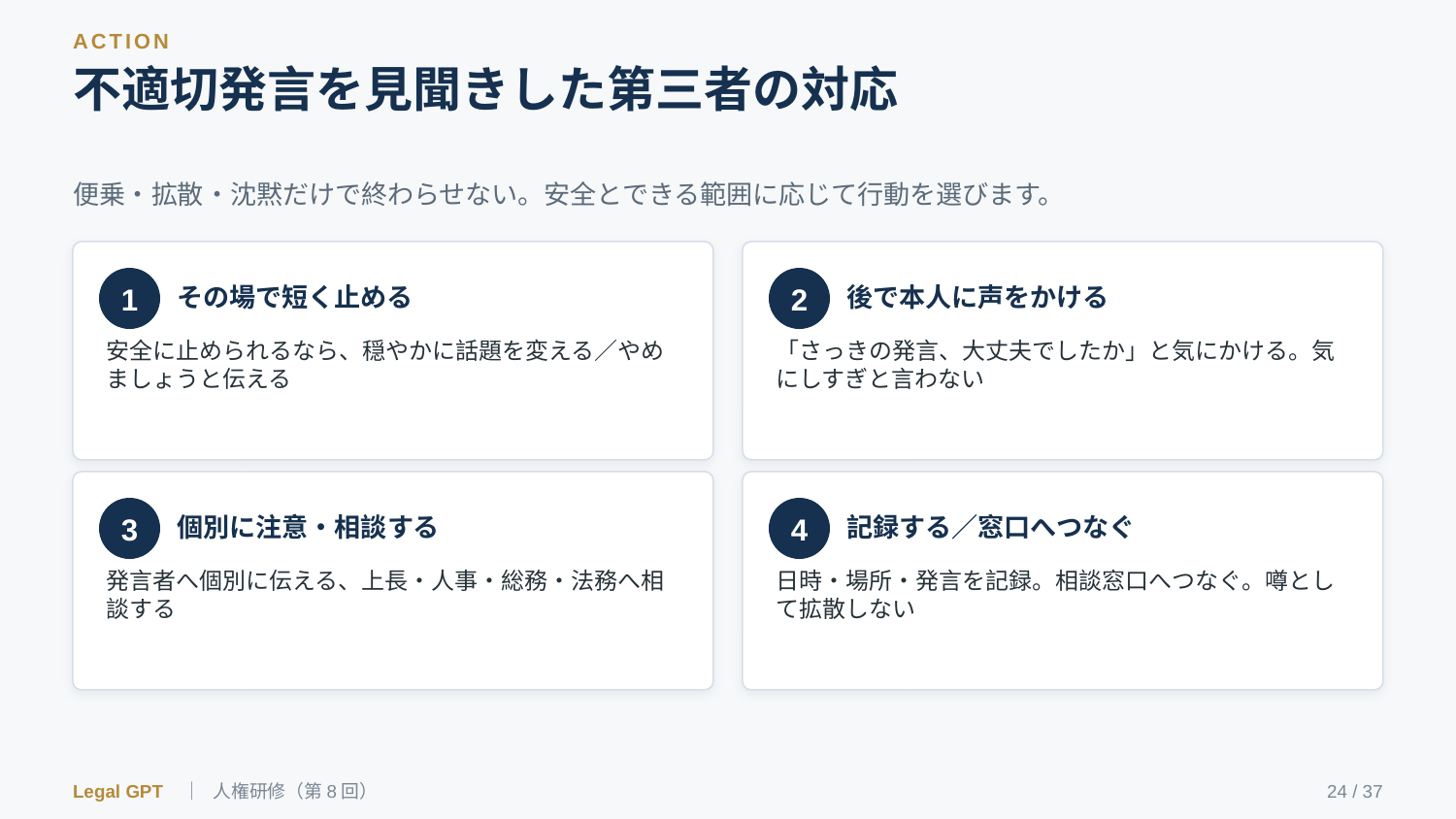

ACTION
不適切発言を見聞きした第三者の対応
便乗・拡散・沈黙だけで終わらせない。安全とできる範囲に応じて行動を選びます。

その場で短く止める
後で本人に声をかける

1

2
安全に止められるなら、穏やかに話題を変える／やめましょうと伝える
「さっきの発言、大丈夫でしたか」と気にかける。気にしすぎと言わない

個別に注意・相談する
記録する／窓口へつなぐ

3

4
発言者へ個別に伝える、上長・人事・総務・法務へ相談する
日時・場所・発言を記録。相談窓口へつなぐ。噂として拡散しない
Legal GPT   ｜   人権研修（第8回）
24 / 37